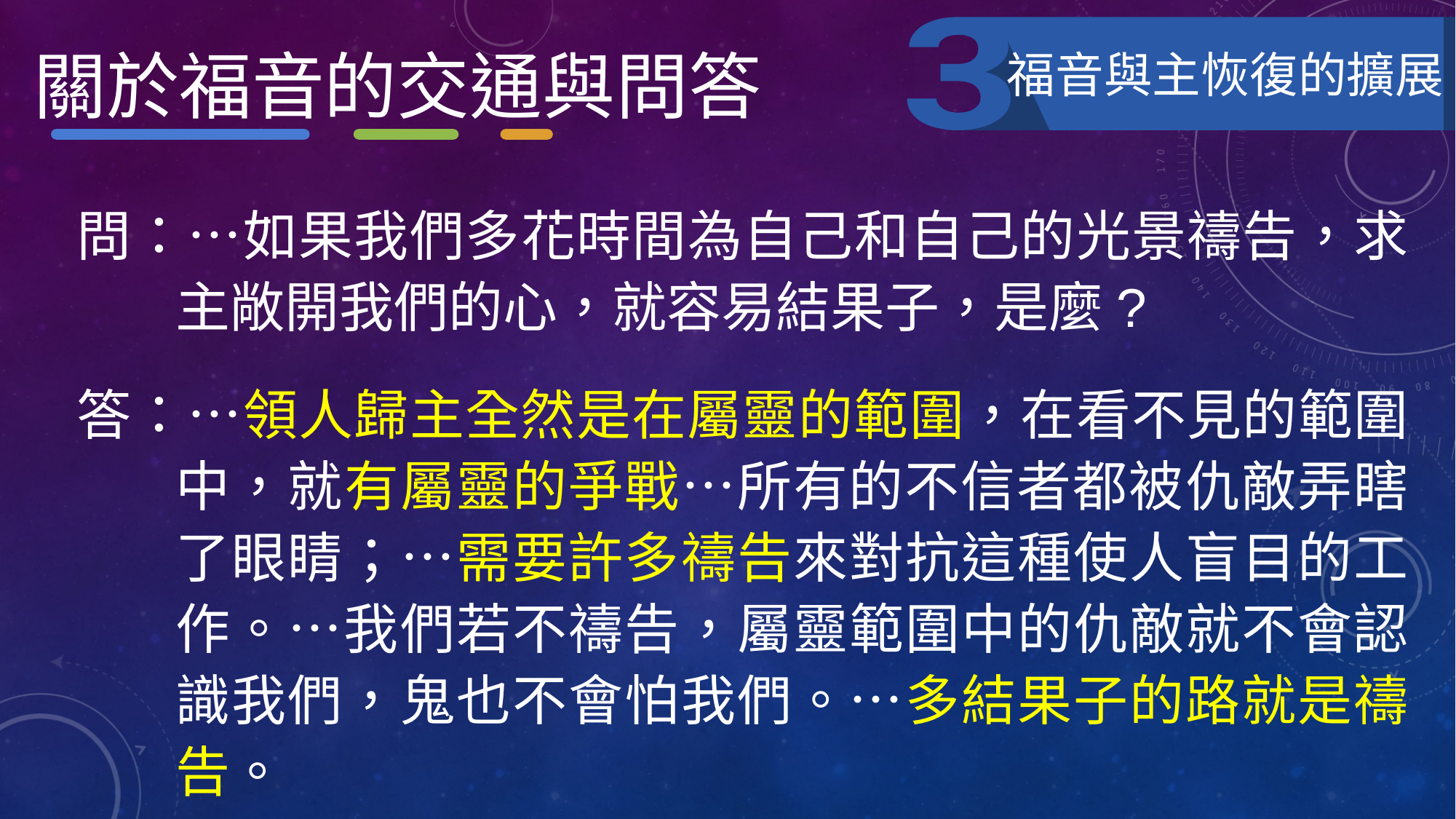

關於福音的交通與問答
福音與主恢復的擴展

問：…如果我們多花時間為自己和自己的光景禱告，求主敞開我們的心，就容易結果子，是麼?
答：…領人歸主全然是在屬靈的範圍，在看不見的範圍中，就有屬靈的爭戰…所有的不信者都被仇敵弄瞎了眼睛；…需要許多禱告來對抗這種使人盲目的工作。…我們若不禱告，屬靈範圍中的仇敵就不會認識我們，鬼也不會怕我們。…多結果子的路就是禱告。